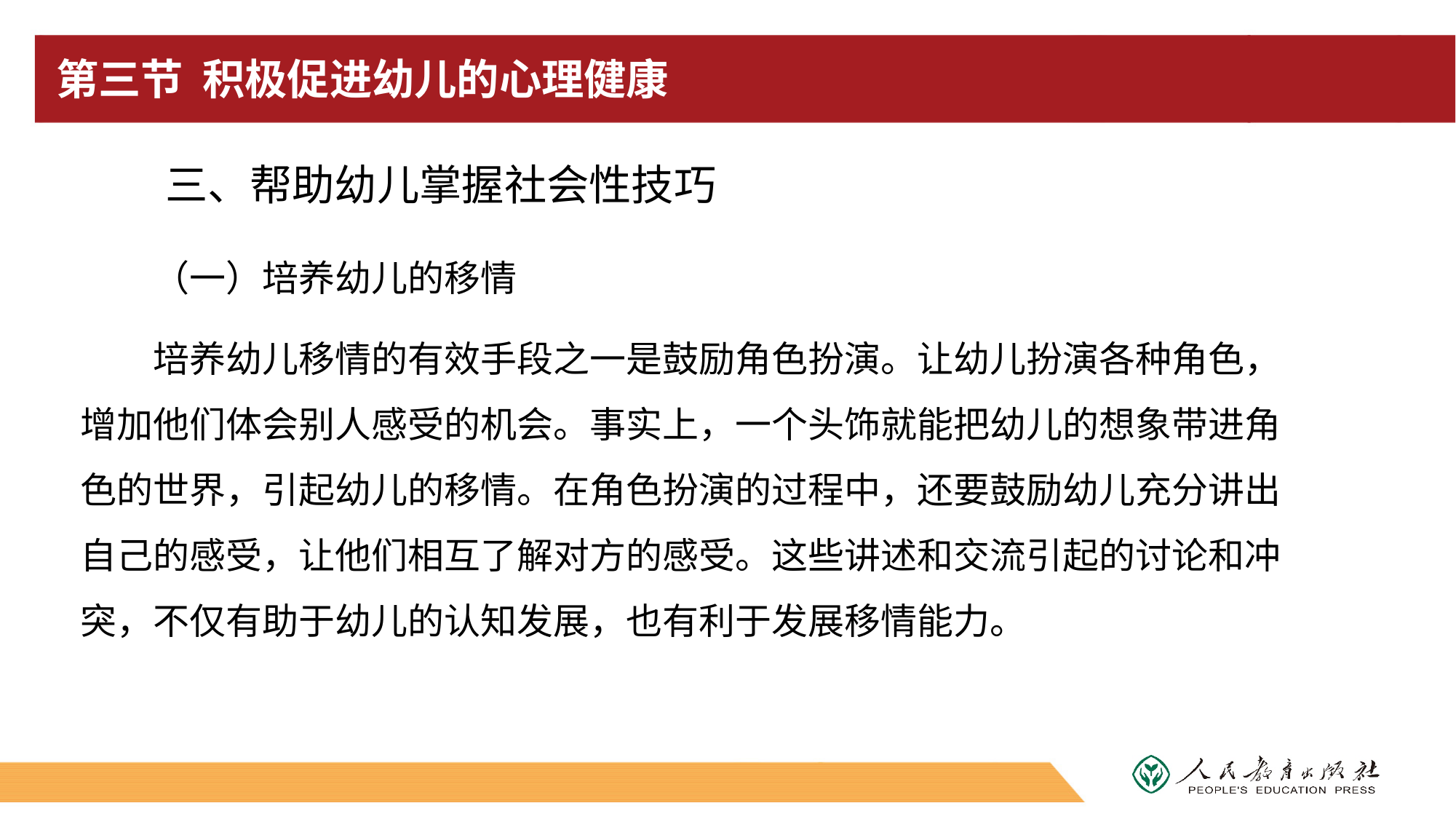

# 第三节  积极促进幼儿的心理健康
三、帮助幼儿掌握社会性技巧
（一）培养幼儿的移情
培养幼儿移情的有效手段之一是鼓励角色扮演。让幼儿扮演各种角色，增加他们体会别人感受的机会。事实上，一个头饰就能把幼儿的想象带进角色的世界，引起幼儿的移情。在角色扮演的过程中，还要鼓励幼儿充分讲出自己的感受，让他们相互了解对方的感受。这些讲述和交流引起的讨论和冲突，不仅有助于幼儿的认知发展，也有利于发展移情能力。